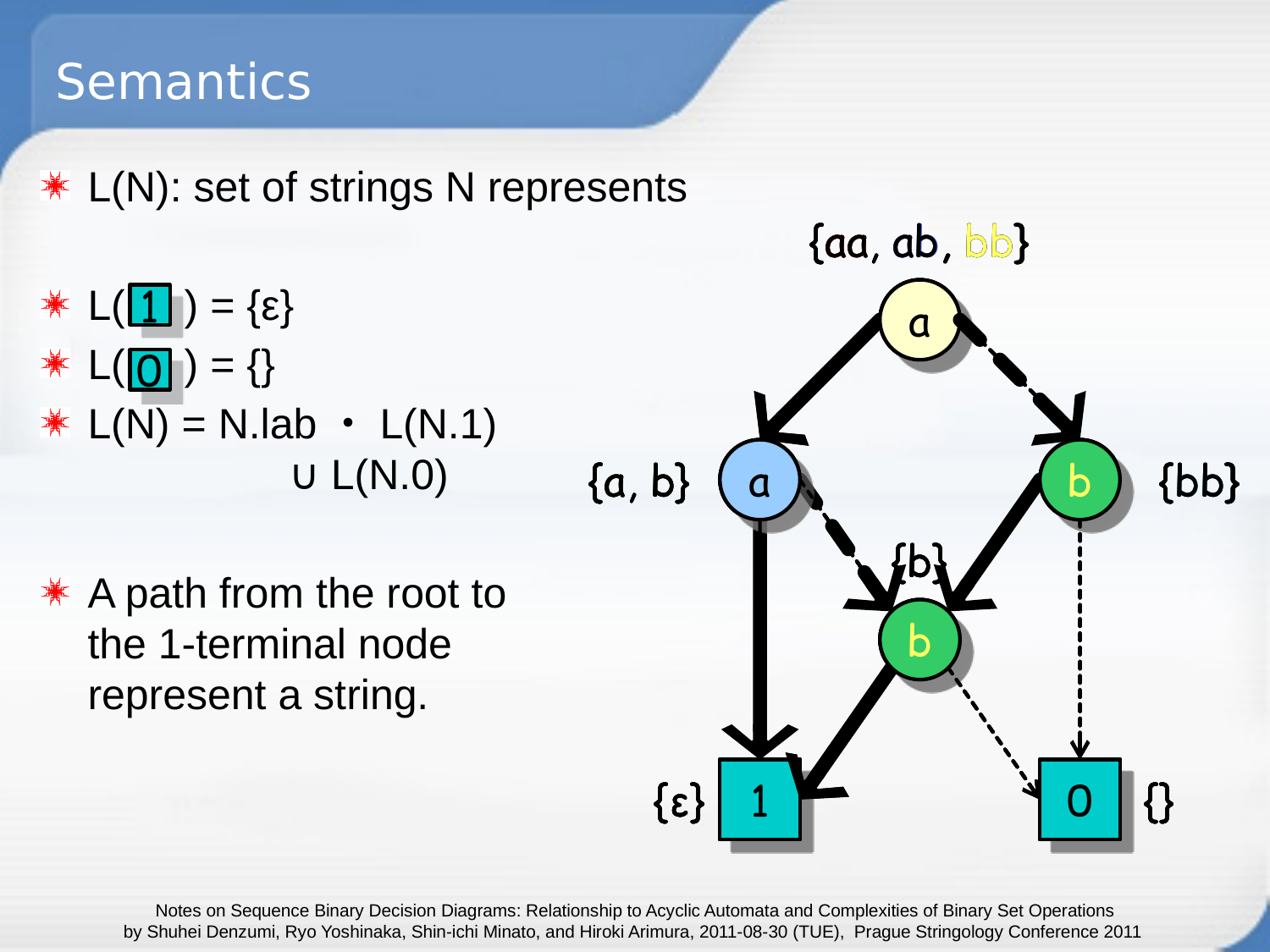

# Semantics
L(N): set of strings N represents

L(     ) = {ε}
L(     ) = {}
L(N) = N.lab・L(N.1)
                 ∪ L(N.0)

A path from the root to
the 1-terminal node
represent a string.
{aa, ab, bb}
a
{a, b}
a
b
{bb}
{b}
b
{ε}
1
0
{}
{aa, ab, bb}
a
{a, b}
a
b
{bb}
{b}
b
{ε}
1
0
{}
{aa, ab, bb}
a
{a, b}
a
b
{bb}
{b}
b
{ε}
1
0
{}
{aa, ab, bb}
a
{a, b}
a
b
{bb}
{b}
b
{ε}
1
0
{}
1
0
Notes on Sequence Binary Decision Diagrams: Relationship to Acyclic Automata and Complexities of Binary Set Operations
by Shuhei Denzumi, Ryo Yoshinaka, Shin-ichi Minato, and Hiroki Arimura, 2011-08-30 (TUE),  Prague Stringology Conference 2011